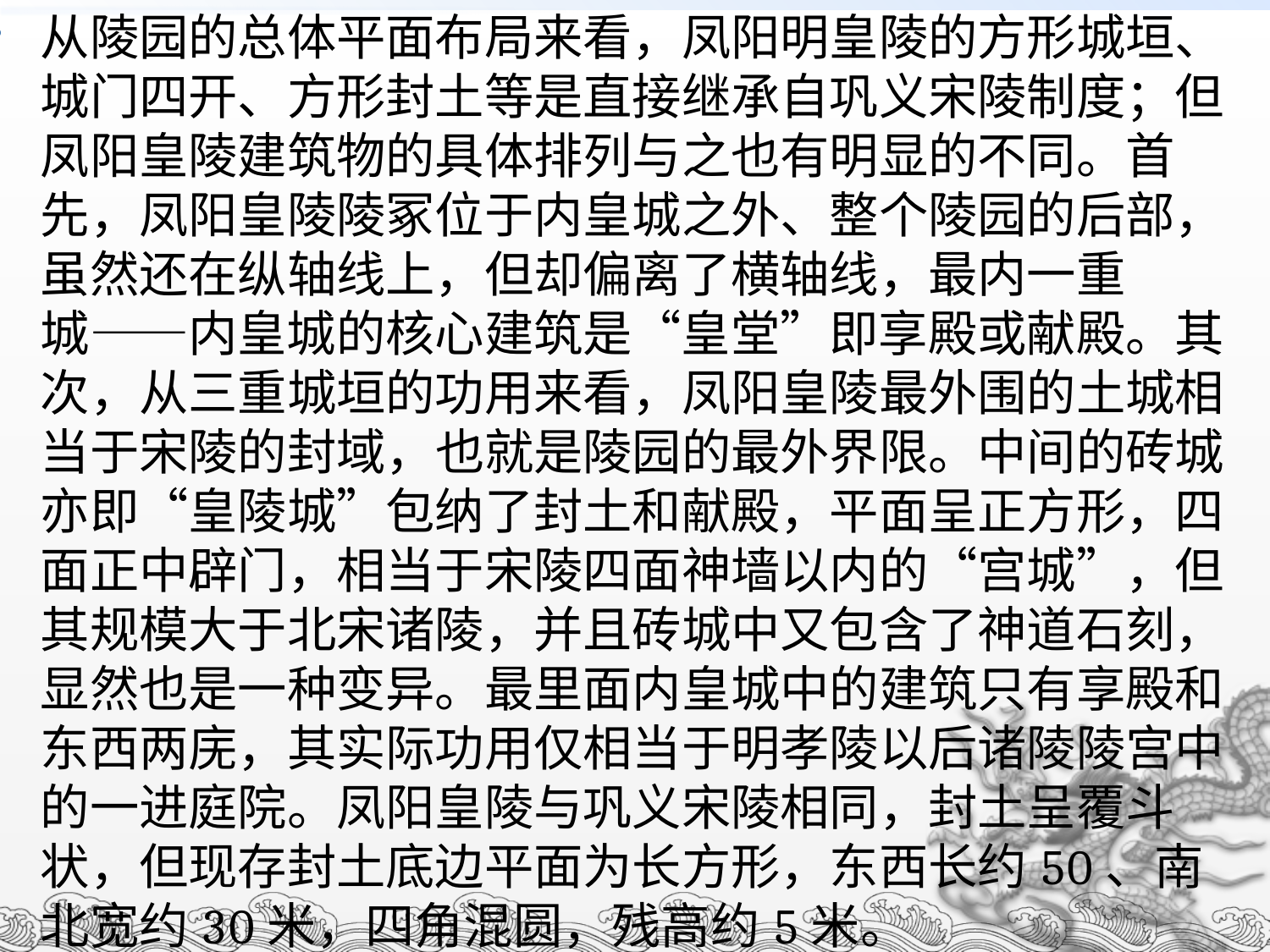

从陵园的总体平面布局来看，凤阳明皇陵的方形城垣、城门四开、方形封土等是直接继承自巩义宋陵制度；但凤阳皇陵建筑物的具体排列与之也有明显的不同。首先，凤阳皇陵陵冢位于内皇城之外、整个陵园的后部，虽然还在纵轴线上，但却偏离了横轴线，最内一重城――内皇城的核心建筑是“皇堂”即享殿或献殿。其次，从三重城垣的功用来看，凤阳皇陵最外围的土城相当于宋陵的封域，也就是陵园的最外界限。中间的砖城亦即“皇陵城”包纳了封土和献殿，平面呈正方形，四面正中辟门，相当于宋陵四面神墙以内的“宫城”，但其规模大于北宋诸陵，并且砖城中又包含了神道石刻，显然也是一种变异。最里面内皇城中的建筑只有享殿和东西两庑，其实际功用仅相当于明孝陵以后诸陵陵宫中的一进庭院。凤阳皇陵与巩义宋陵相同，封土呈覆斗状，但现存封土底边平面为长方形，东西长约50、南北宽约30米，四角混圆，残高约5米。